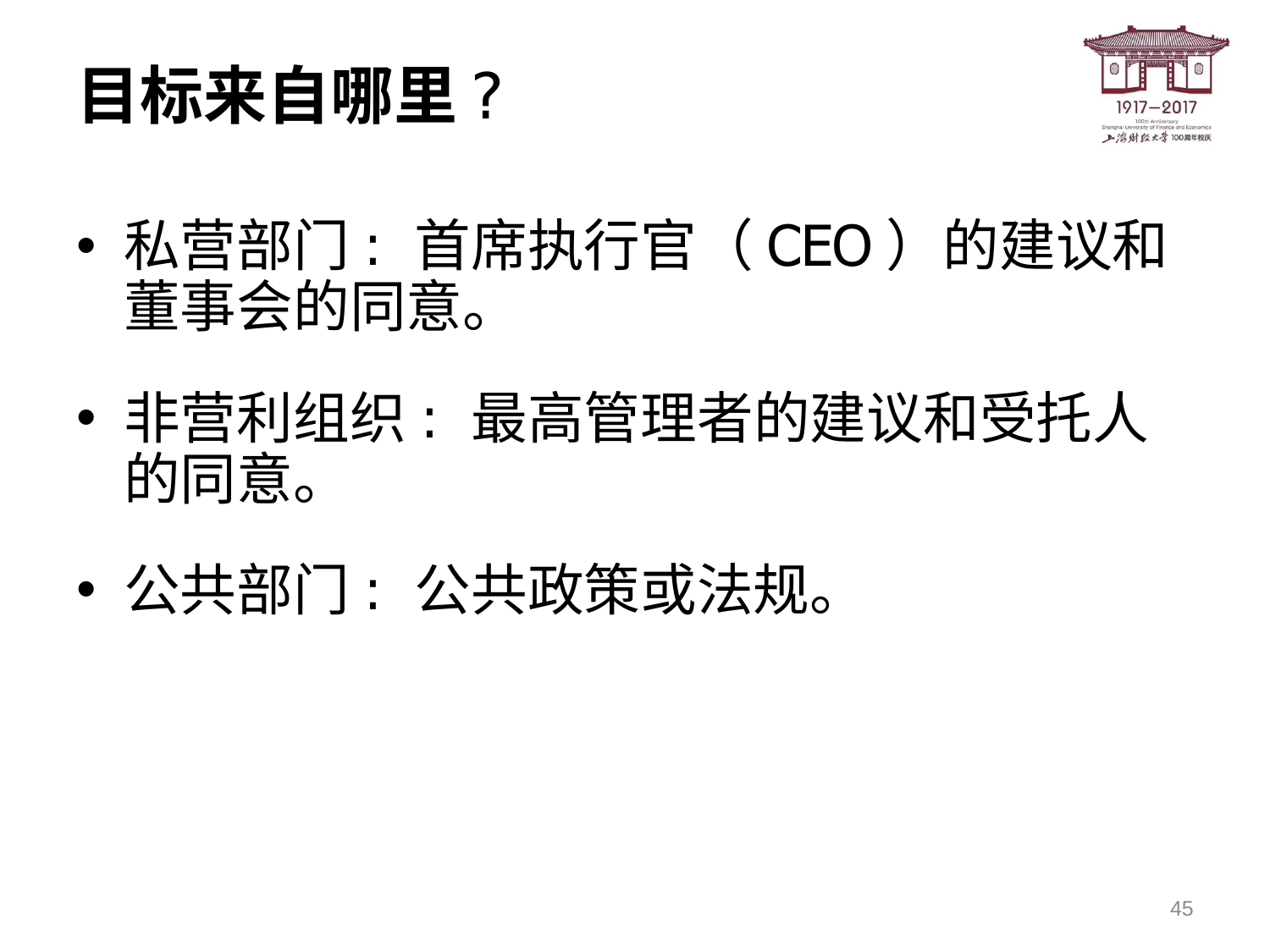

# 目标来自哪里?
私营部门: 首席执行官（CEO）的建议和董事会的同意。
非营利组织: 最高管理者的建议和受托人的同意。
公共部门: 公共政策或法规。
45